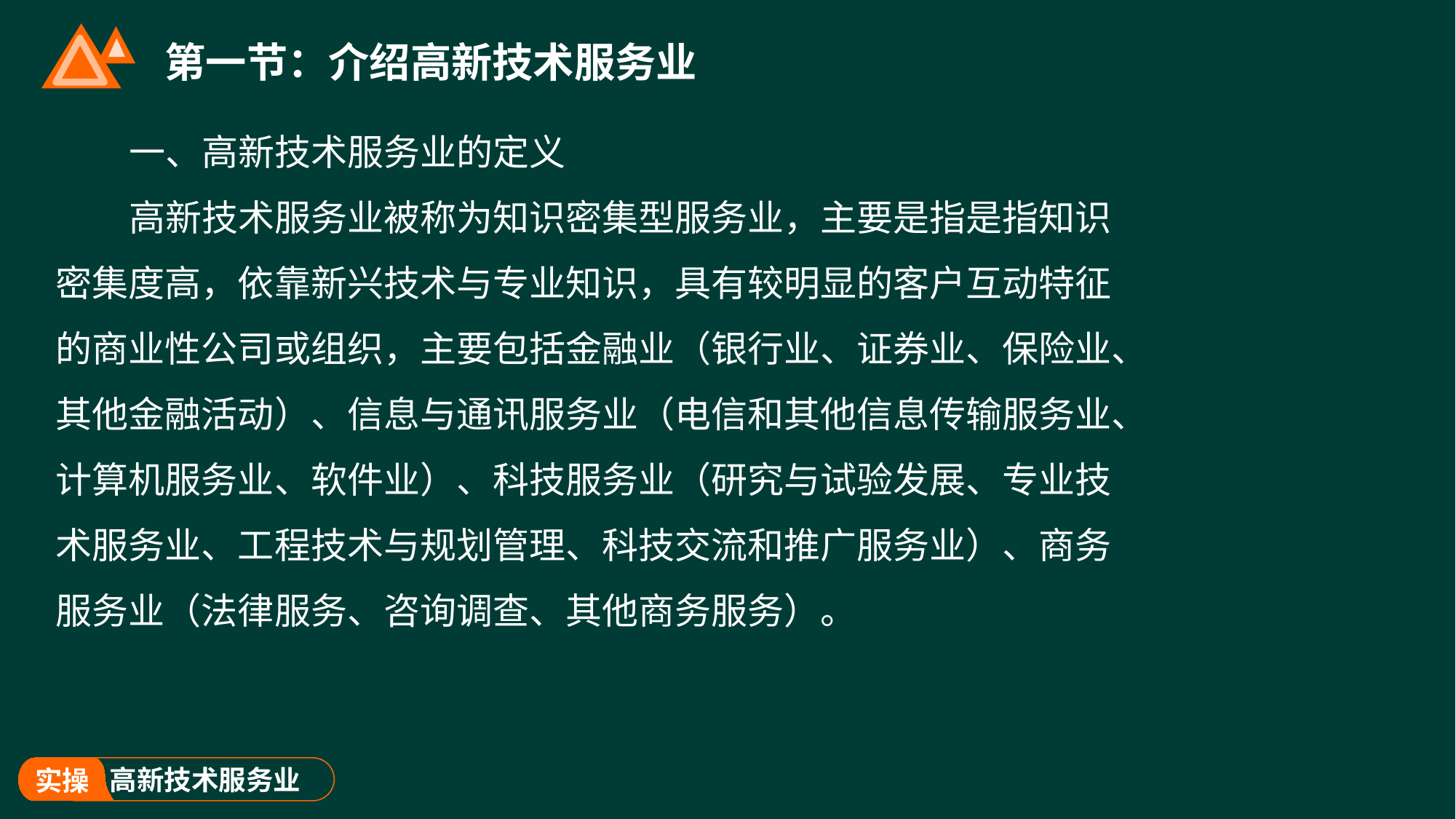

# 第一节：介绍高新技术服务业
一、高新技术服务业的定义
高新技术服务业被称为知识密集型服务业，主要是指是指知识密集度高，依靠新兴技术与专业知识，具有较明显的客户互动特征的商业性公司或组织，主要包括金融业（银行业、证券业、保险业、其他金融活动）、信息与通讯服务业（电信和其他信息传输服务业、计算机服务业、软件业）、科技服务业（研究与试验发展、专业技术服务业、工程技术与规划管理、科技交流和推广服务业）、商务服务业（法律服务、咨询调查、其他商务服务）。